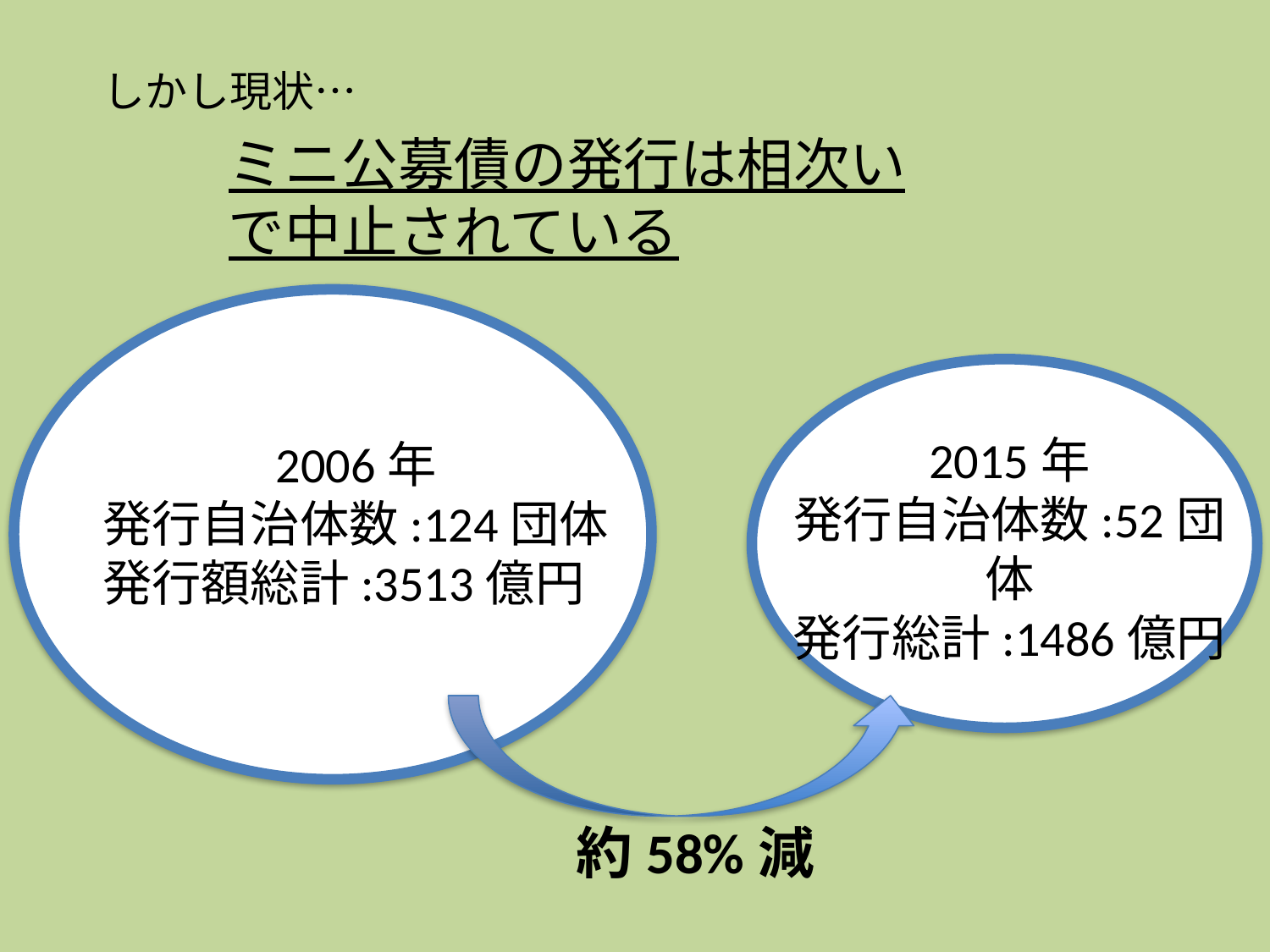

しかし現状…
ミニ公募債の発行は相次いで中止されている

2015年
発行自治体数:52団体
発行総計:1486億円
2006年
発行自治体数:124団体
発行額総計:3513億円

約58%減